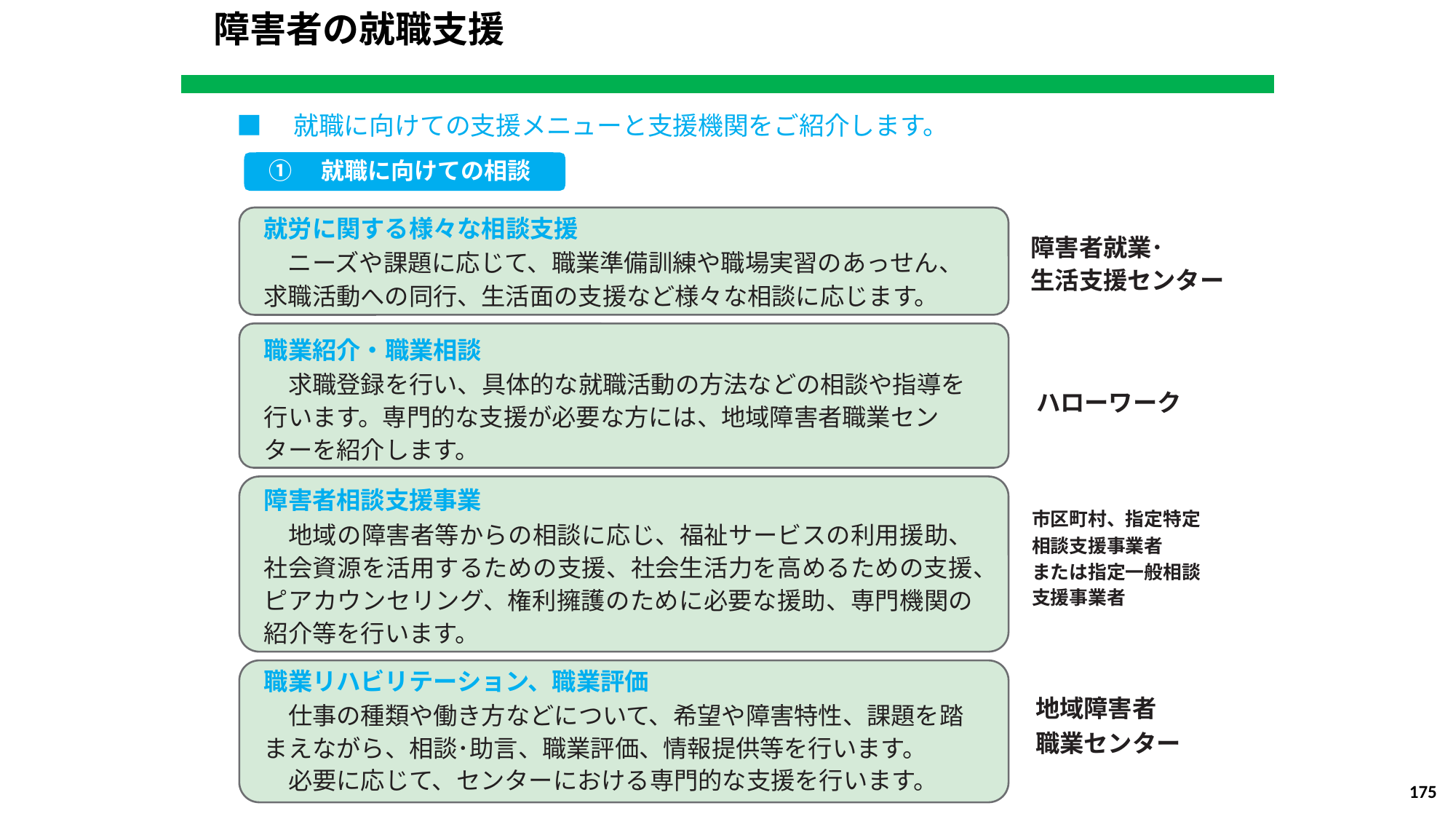

障害者の就職支援

■　就職に向けての支援メニューと支援機関をご紹介します。
①　就職に向けての相談

就労に関する様々な相談支援
　ニーズや課題に応じて、職業準備訓練や職場実習のあっせん、求職活動への同行、生活面の支援など様々な相談に応じます。

障害者就業･
生活支援センター

職業紹介・職業相談
　求職登録を行い、具体的な就職活動の方法などの相談や指導を行います。専門的な支援が必要な方には、地域障害者職業センターを紹介します。
ハローワーク

障害者相談支援事業
　地域の障害者等からの相談に応じ、福祉サービスの利用援助、社会資源を活用するための支援、社会生活力を高めるための支援、ピアカウンセリング、権利擁護のために必要な援助、専門機関の紹介等を行います。
市区町村、指定特定
相談支援事業者
または指定一般相談
支援事業者
職業リハビリテーション、職業評価
　仕事の種類や働き方などについて、希望や障害特性、課題を踏まえながら、相談･助言、職業評価、情報提供等を行います。
　必要に応じて、センターにおける専門的な支援を行います。

地域障害者
職業センター
175